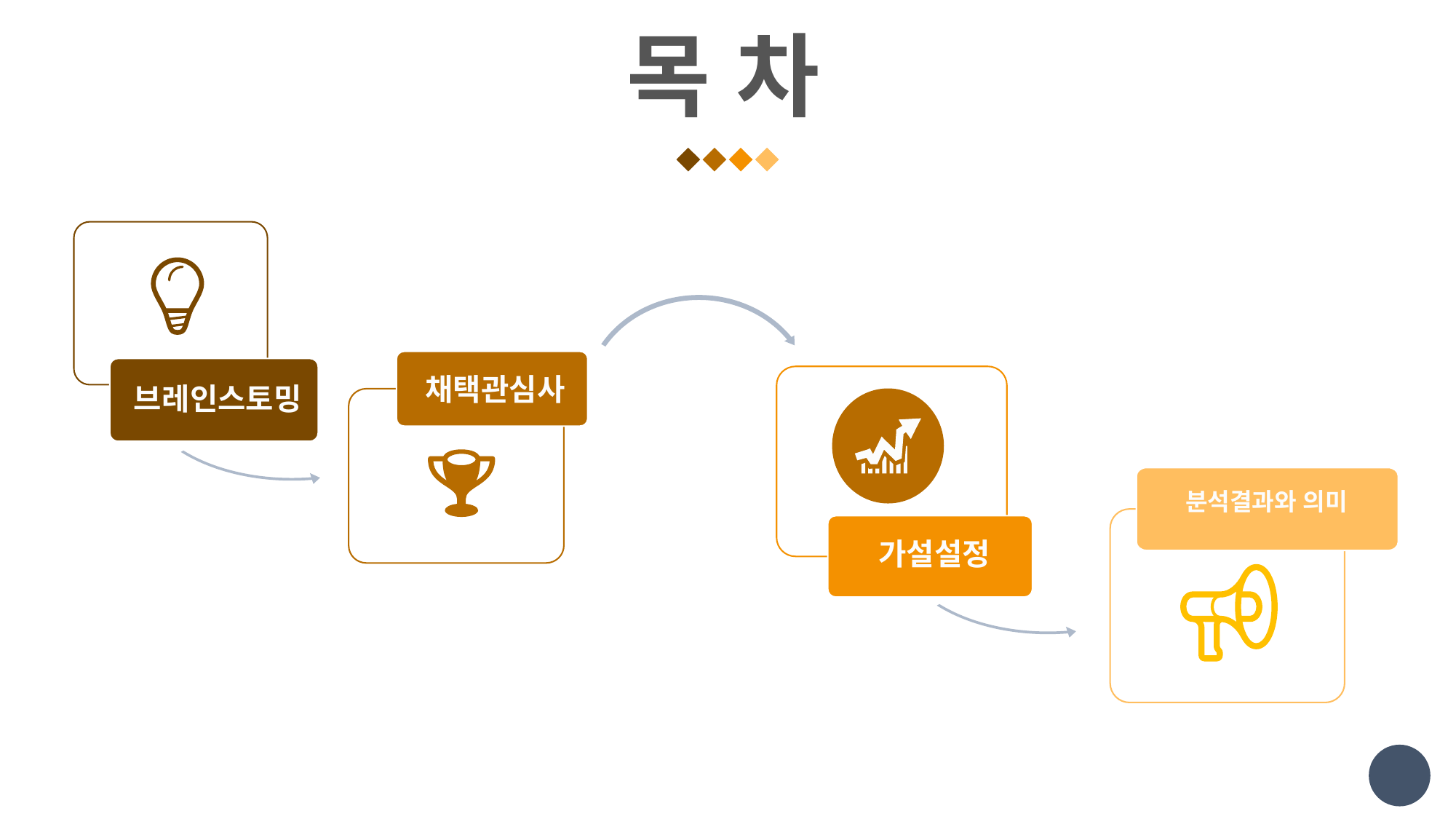

# 목 차

브레인스토밍

채택관심사

가설설정

분석결과와 의미